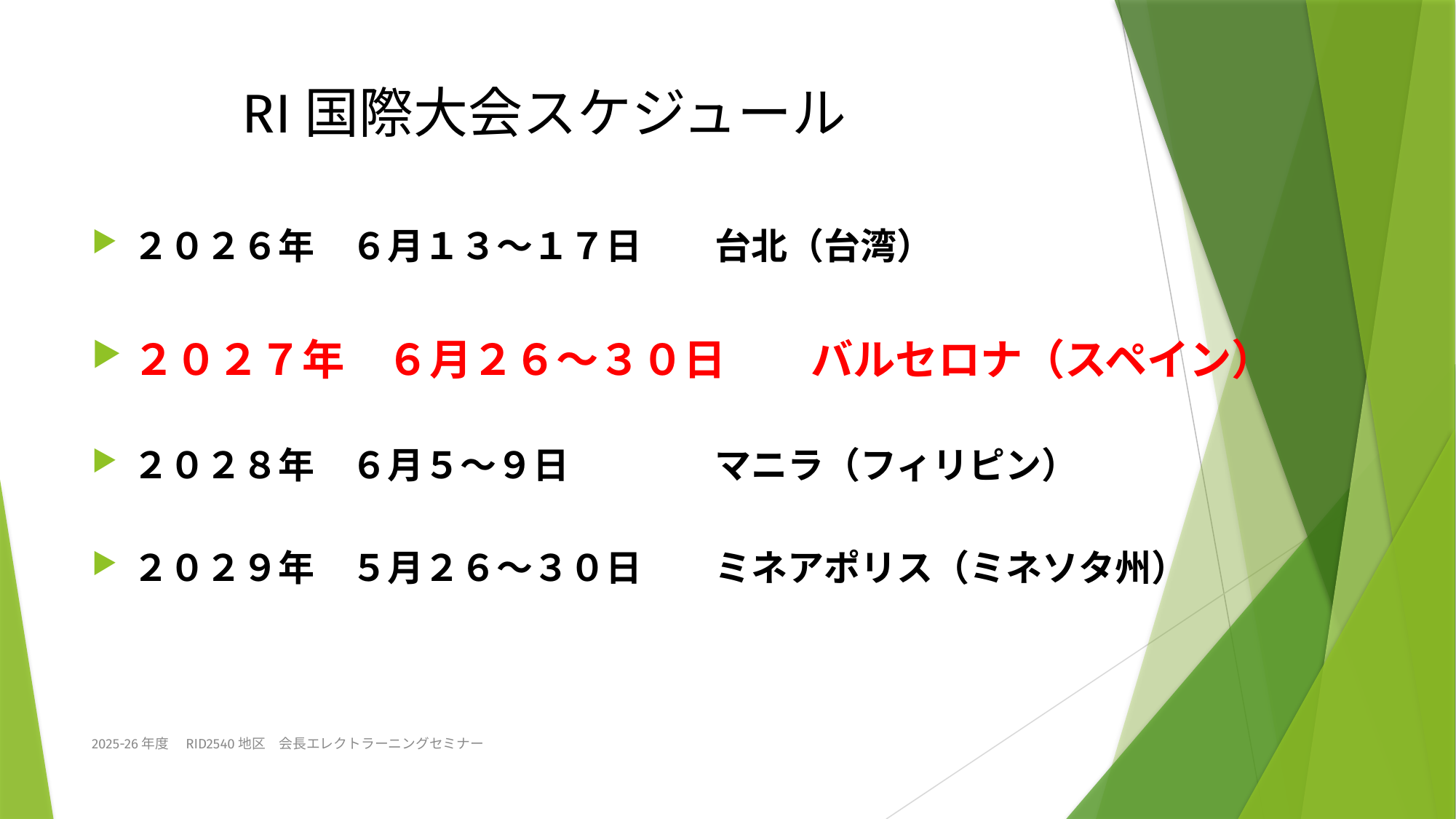

# RI国際大会スケジュール
２０２６年　６月１３～１７日　　台北（台湾）
２０２７年　６月２６～３０日　　バルセロナ（スペイン）
２０２８年　６月５～９日　　　　マニラ（フィリピン）
２０２９年　５月２６～３０日　　ミネアポリス（ミネソタ州）
2025-26年度　RID2540地区　会長エレクトラーニングセミナー